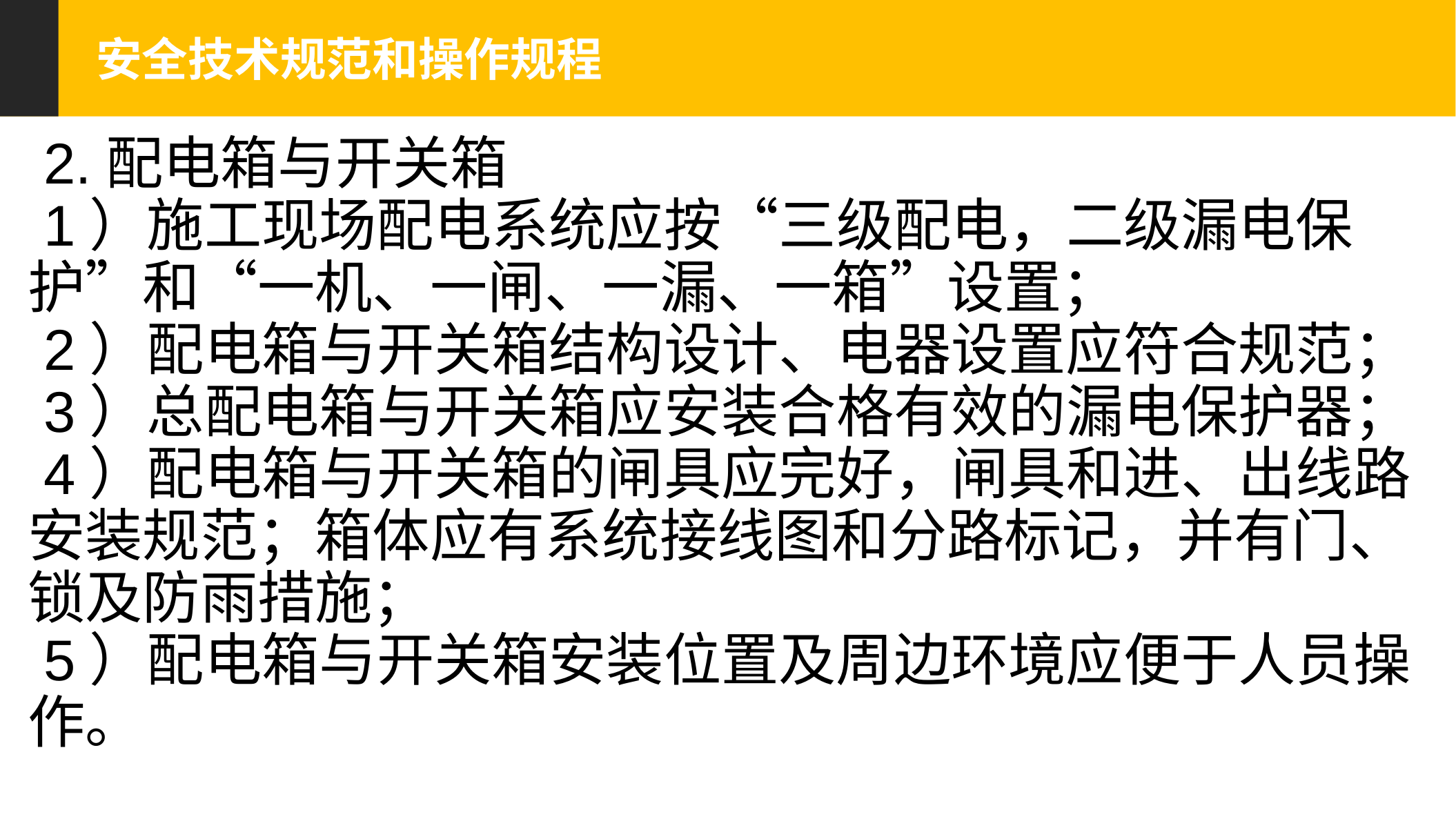

安全技术规范和操作规程
 2.配电箱与开关箱
 1）施工现场配电系统应按“三级配电，二级漏电保护”和“一机、一闸、一漏、一箱”设置；
 2）配电箱与开关箱结构设计、电器设置应符合规范；
 3）总配电箱与开关箱应安装合格有效的漏电保护器；
 4）配电箱与开关箱的闸具应完好，闸具和进、出线路安装规范；箱体应有系统接线图和分路标记，并有门、锁及防雨措施；
 5）配电箱与开关箱安装位置及周边环境应便于人员操作。